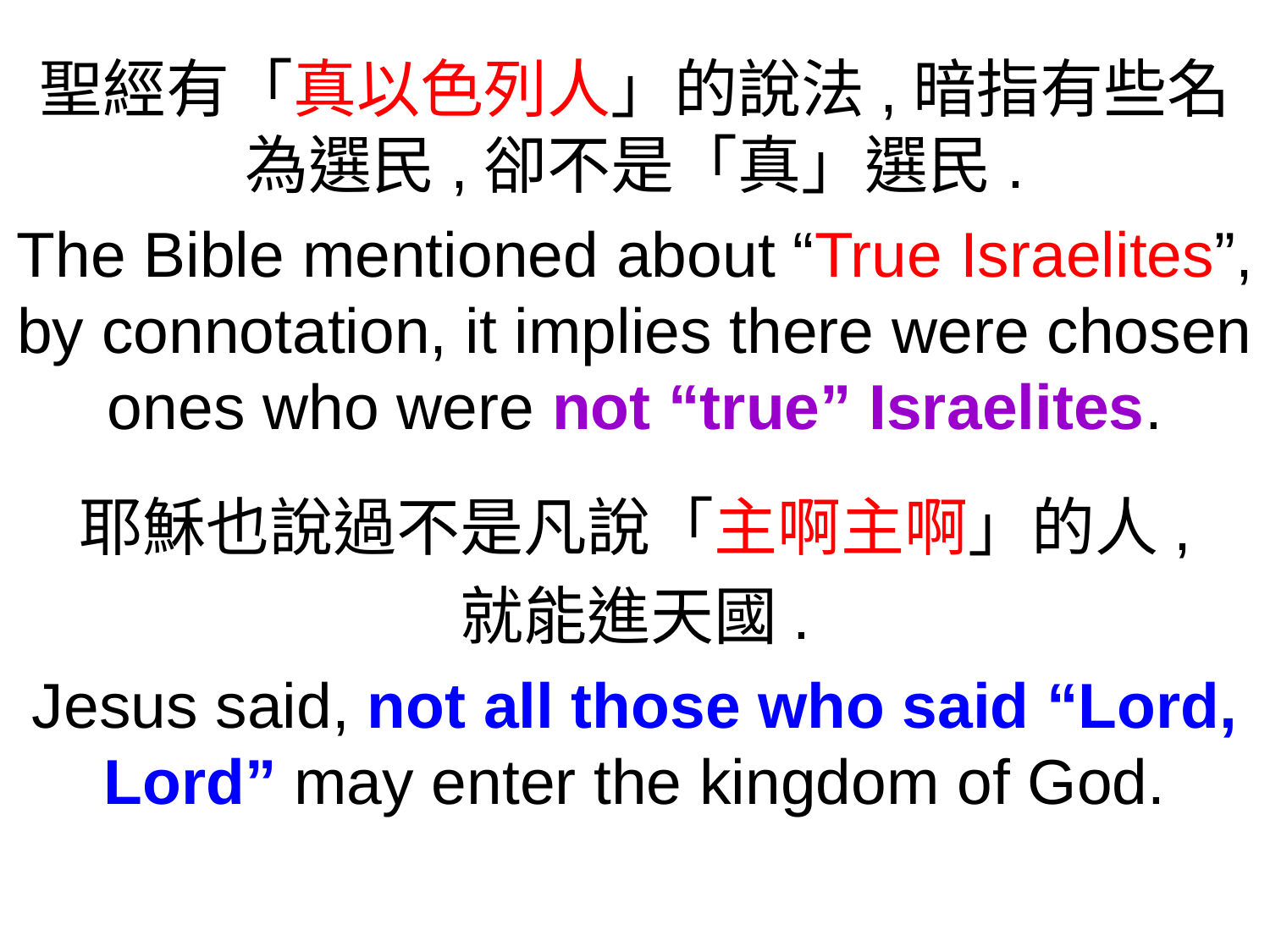

聖經有「真以色列人」的說法,暗指有些名為選民,卻不是「真」選民.
The Bible mentioned about “True Israelites”, by connotation, it implies there were chosen ones who were not “true” Israelites.
耶穌也說過不是凡說「主啊主啊」的人,
就能進天國.
Jesus said, not all those who said “Lord, Lord” may enter the kingdom of God.